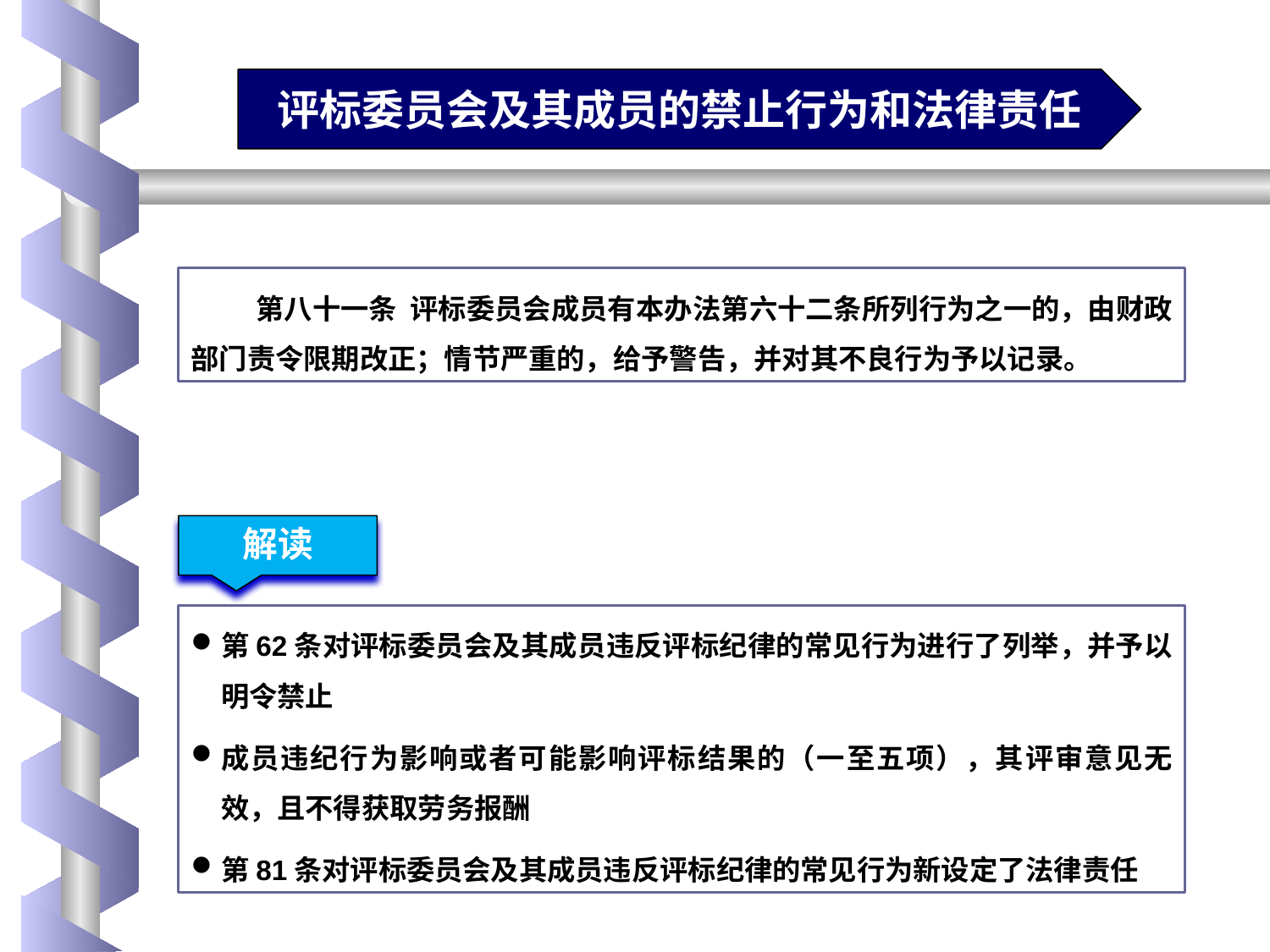

评标委员会及其成员的禁止行为和法律责任
第八十一条  评标委员会成员有本办法第六十二条所列行为之一的，由财政部门责令限期改正；情节严重的，给予警告，并对其不良行为予以记录。
解读
第62条对评标委员会及其成员违反评标纪律的常见行为进行了列举，并予以明令禁止
成员违纪行为影响或者可能影响评标结果的（一至五项），其评审意见无效，且不得获取劳务报酬
第81条对评标委员会及其成员违反评标纪律的常见行为新设定了法律责任